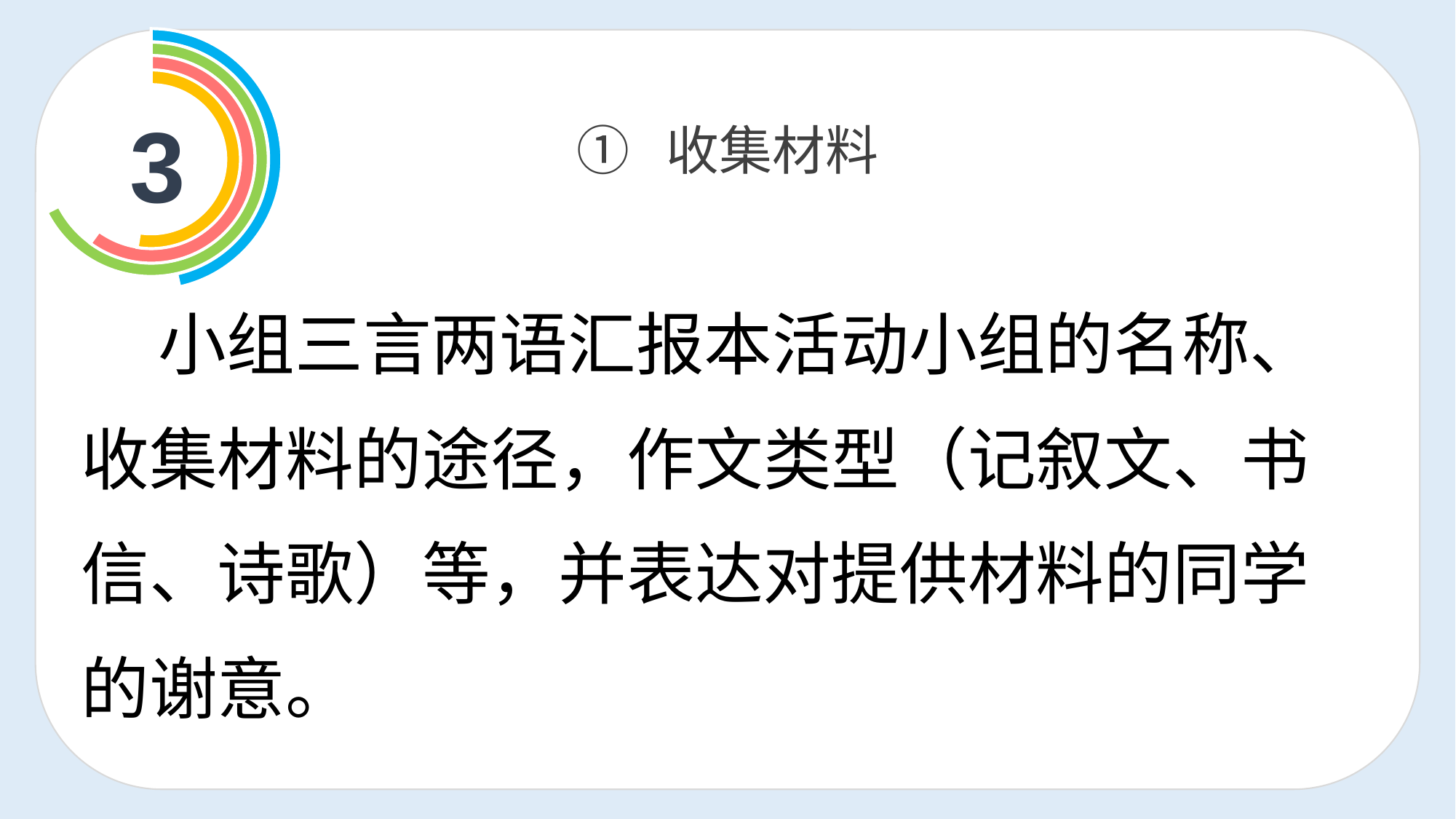

3

①  收集材料
    小组三言两语汇报本活动小组的名称、收集材料的途径，作文类型（记叙文、书信、诗歌）等，并表达对提供材料的同学的谢意。